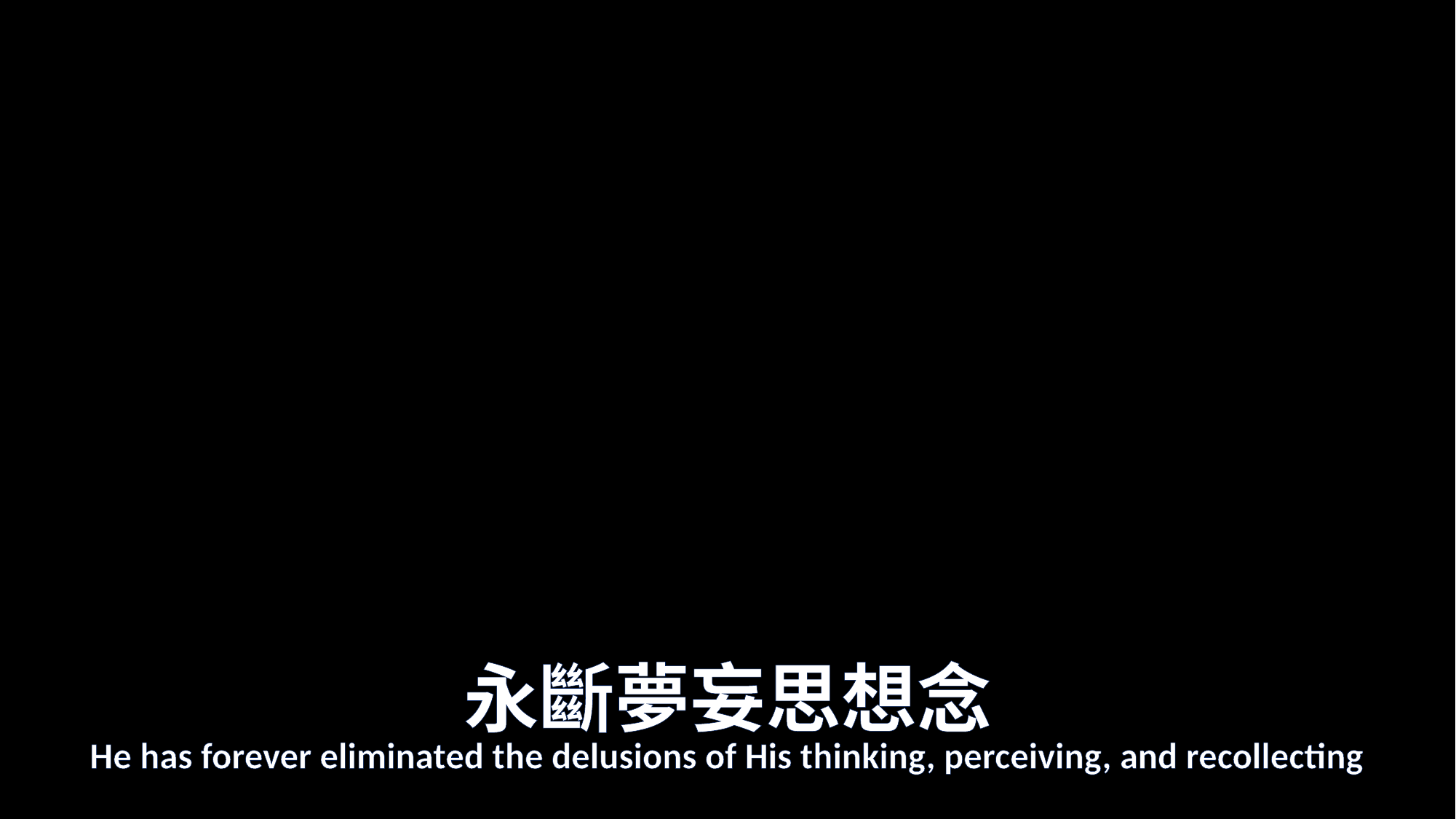

# 永斷夢妄思想念
He has forever eliminated the delusions of His thinking, perceiving, and recollecting